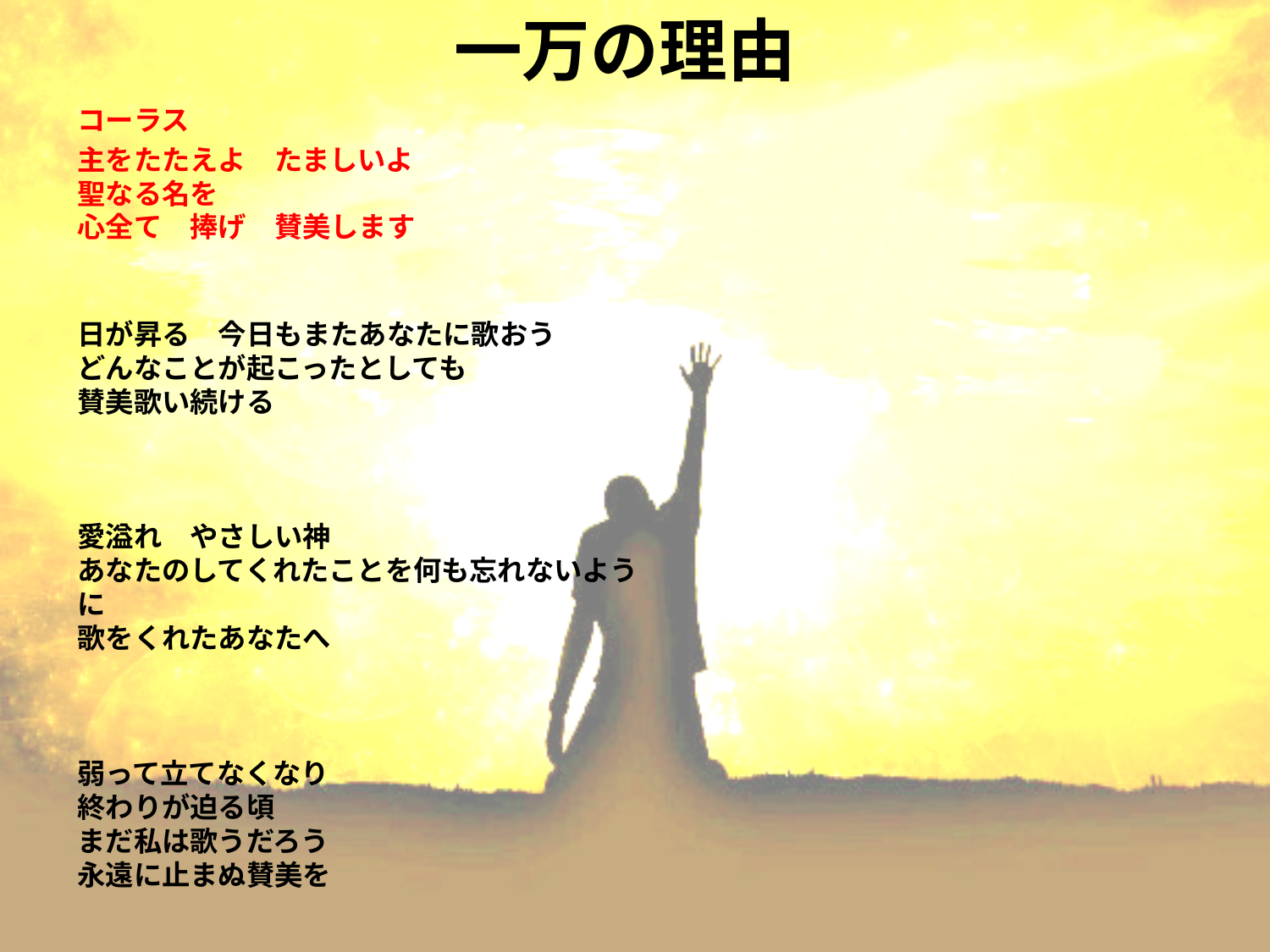

# 一万の理由
コーラス
主をたたえよ　たましいよ
聖なる名を
心全て　捧げ　賛美します
日が昇る　今日もまたあなたに歌おう
どんなことが起こったとしても　
賛美歌い続ける
愛溢れ　やさしい神
あなたのしてくれたことを何も忘れないように
歌をくれたあなたへ
弱って立てなくなり
終わりが迫る頃
まだ私は歌うだろう
永遠に止まぬ賛美を